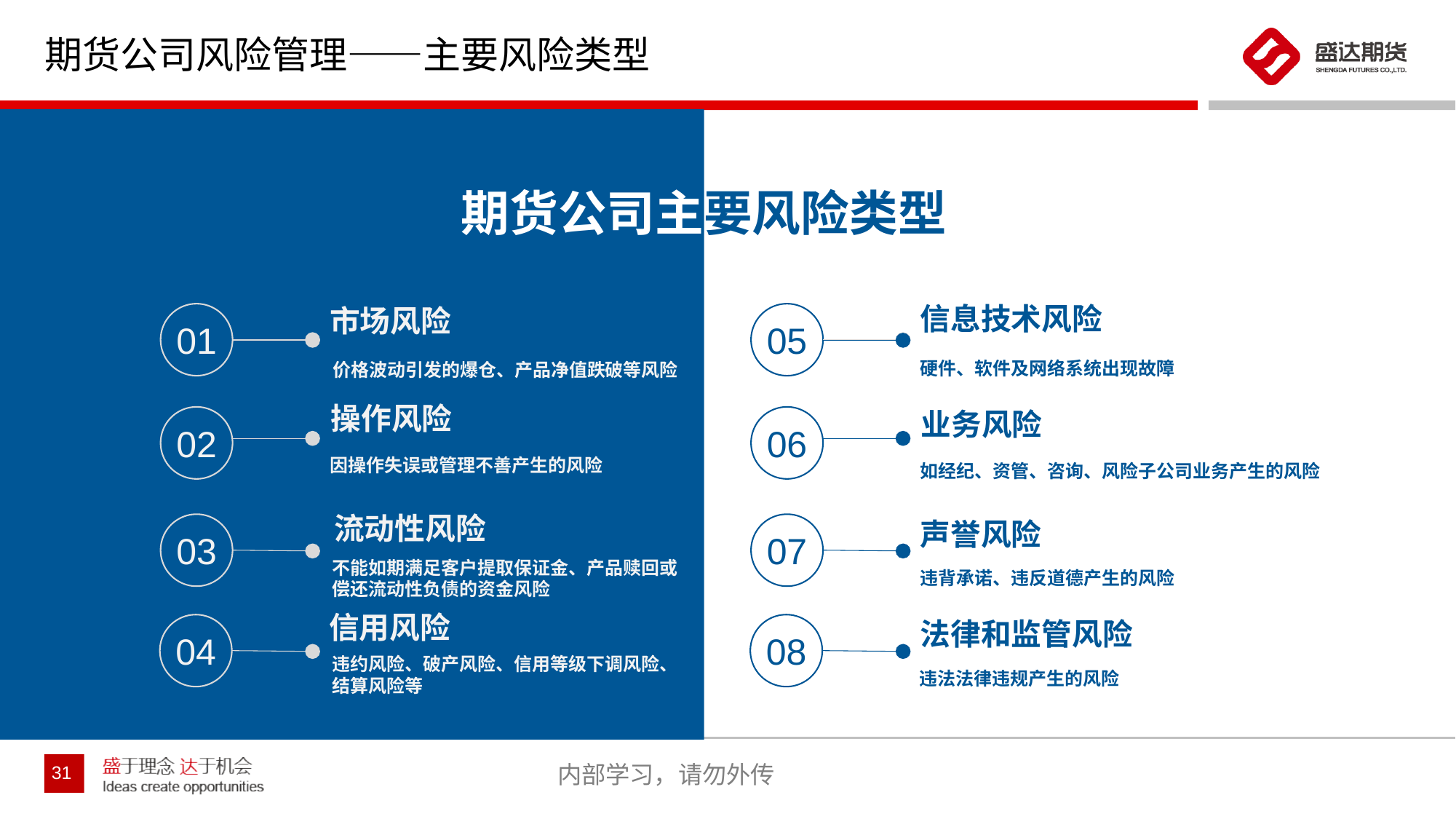

# 期货公司风险管理——主要风险类型

期货公司主要风险类型

信息技术风险
硬件、软件及网络系统出现故障
市场风险
价格波动引发的爆仓、产品净值跌破等风险
01
05
操作风险
业务风险
02
06
因操作失误或管理不善产生的风险
如经纪、资管、咨询、风险子公司业务产生的风险
流动性风险
声誉风险
03
07
违背承诺、违反道德产生的风险
不能如期满足客户提取保证金、产品赎回或偿还流动性负债的资金风险
信用风险
法律和监管风险
04
08
违约风险、破产风险、信用等级下调风险、结算风险等
违法法律违规产生的风险